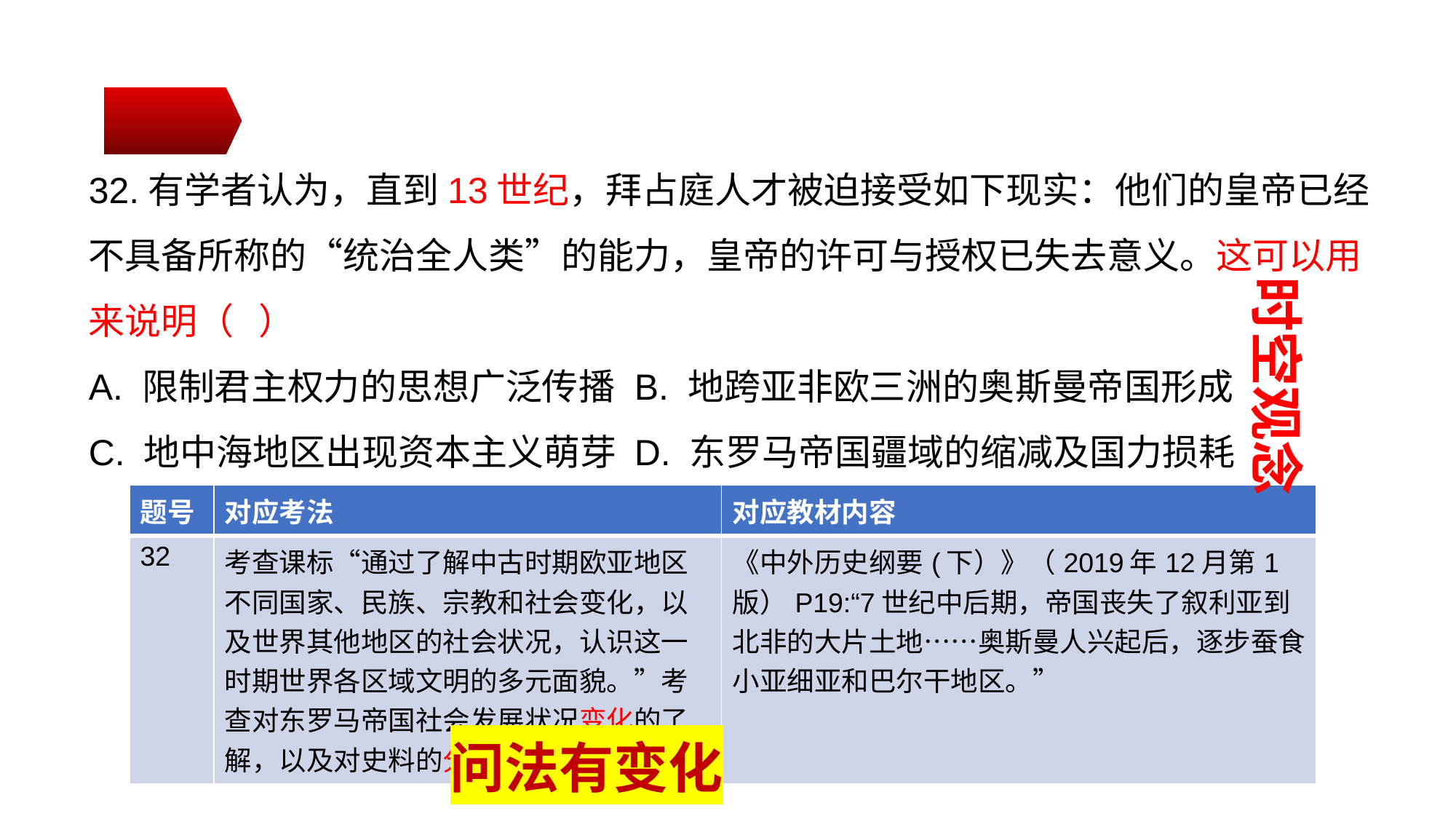

32.有学者认为，直到13世纪，拜占庭人才被迫接受如下现实：他们的皇帝已经不具备所称的“统治全人类”的能力，皇帝的许可与授权已失去意义。这可以用来说明（   ）
A. 限制君主权力的思想广泛传播	B. 地跨亚非欧三洲的奥斯曼帝国形成
C. 地中海地区出现资本主义萌芽	D. 东罗马帝国疆域的缩减及国力损耗
时空观念

| 题号 | 对应考法 | 对应教材内容 |
| --- | --- | --- |
| 32 | 考查课标“通过了解中古时期欧亚地区不同国家、民族、宗教和社会变化，以及世界其他地区的社会状况，认识这一时期世界各区域文明的多元面貌。”考查对东罗马帝国社会发展状况变化的了解，以及对史料的分析的能力。 | 《中外历史纲要(下）》（2019年12月第1版）P19:“7世纪中后期，帝国丧失了叙利亚到北非的大片土地……奥斯曼人兴起后，逐步蚕食小亚细亚和巴尔干地区。” |
问法有变化